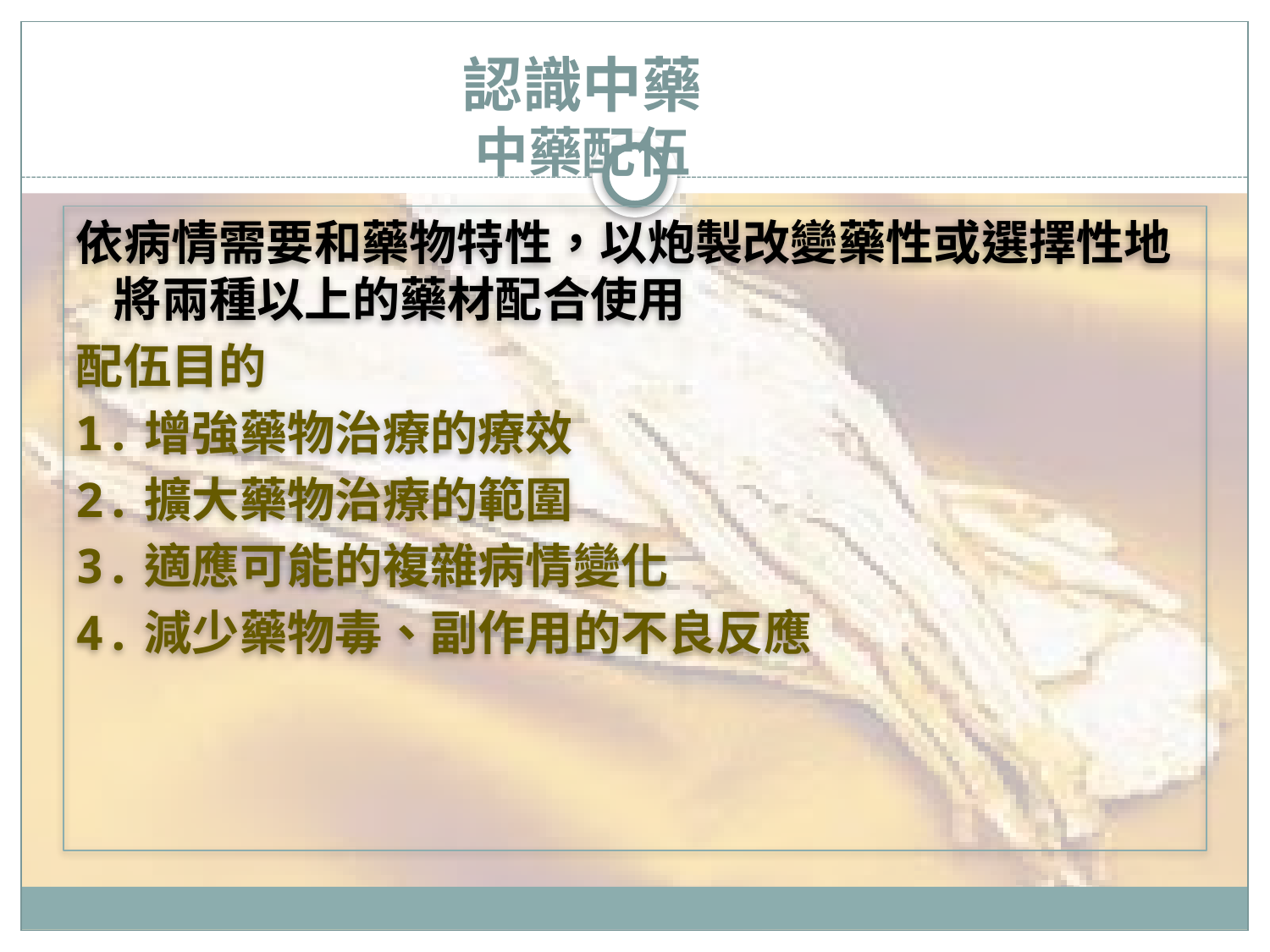

# 認識中藥 中藥配伍
依病情需要和藥物特性，以炮製改變藥性或選擇性地將兩種以上的藥材配合使用
配伍目的
1.增強藥物治療的療效
2.擴大藥物治療的範圍
3.適應可能的複雜病情變化
4.減少藥物毒、副作用的不良反應